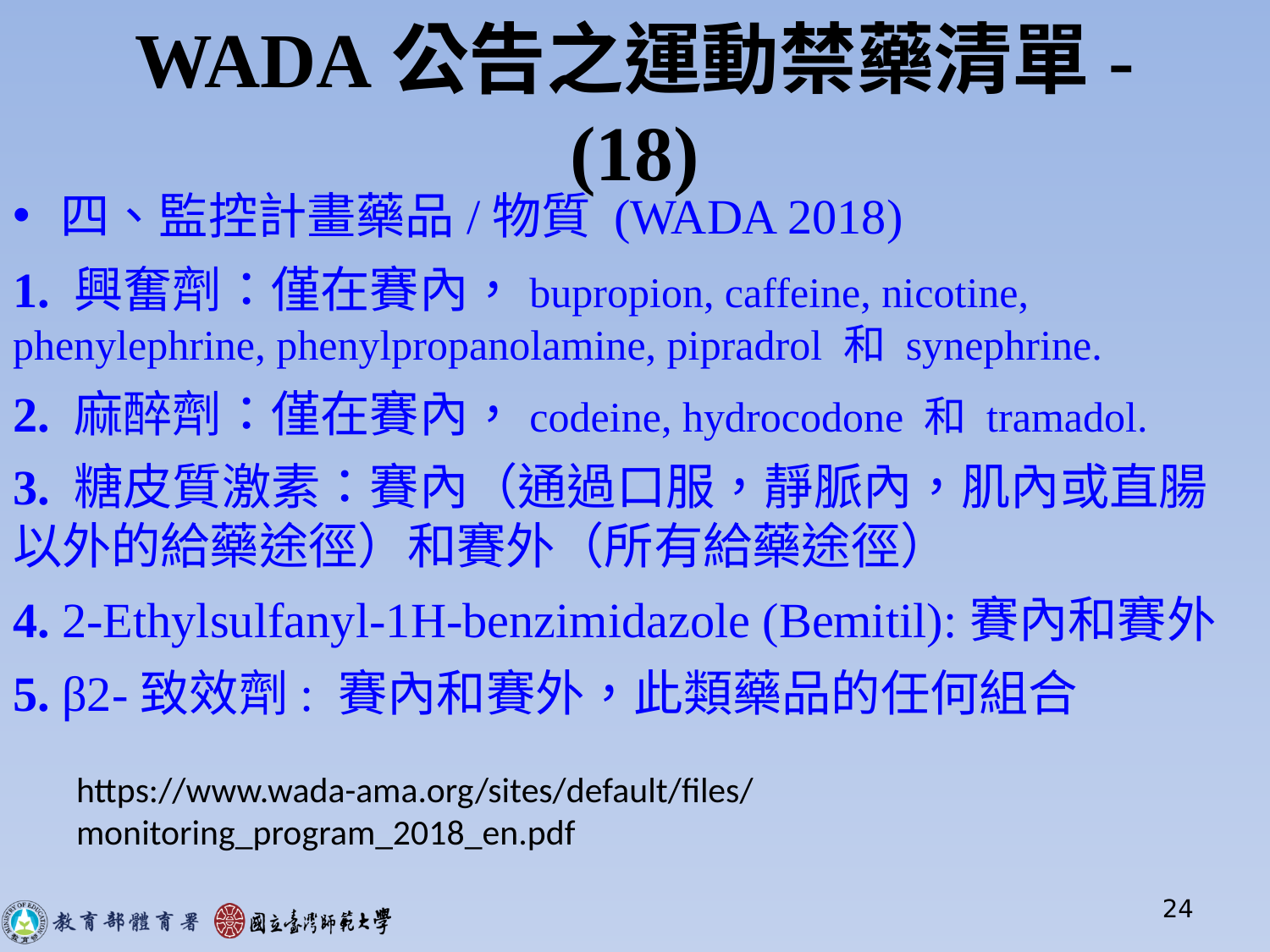

# WADA公告之運動禁藥清單-(18)
四、監控計畫藥品/物質 (WADA 2018)
1. 興奮劑：僅在賽內，bupropion, caffeine, nicotine, phenylephrine, phenylpropanolamine, pipradrol 和 synephrine.
2. 麻醉劑：僅在賽內，codeine, hydrocodone 和 tramadol.
3. 糖皮質激素：賽內（通過口服，靜脈內，肌內或直腸以外的給藥途徑）和賽外（所有給藥途徑）
4. 2-Ethylsulfanyl-1H-benzimidazole (Bemitil):賽內和賽外
5. β2-致效劑: 賽內和賽外，此類藥品的任何組合
https://www.wada-ama.org/sites/default/files/monitoring_program_2018_en.pdf
24